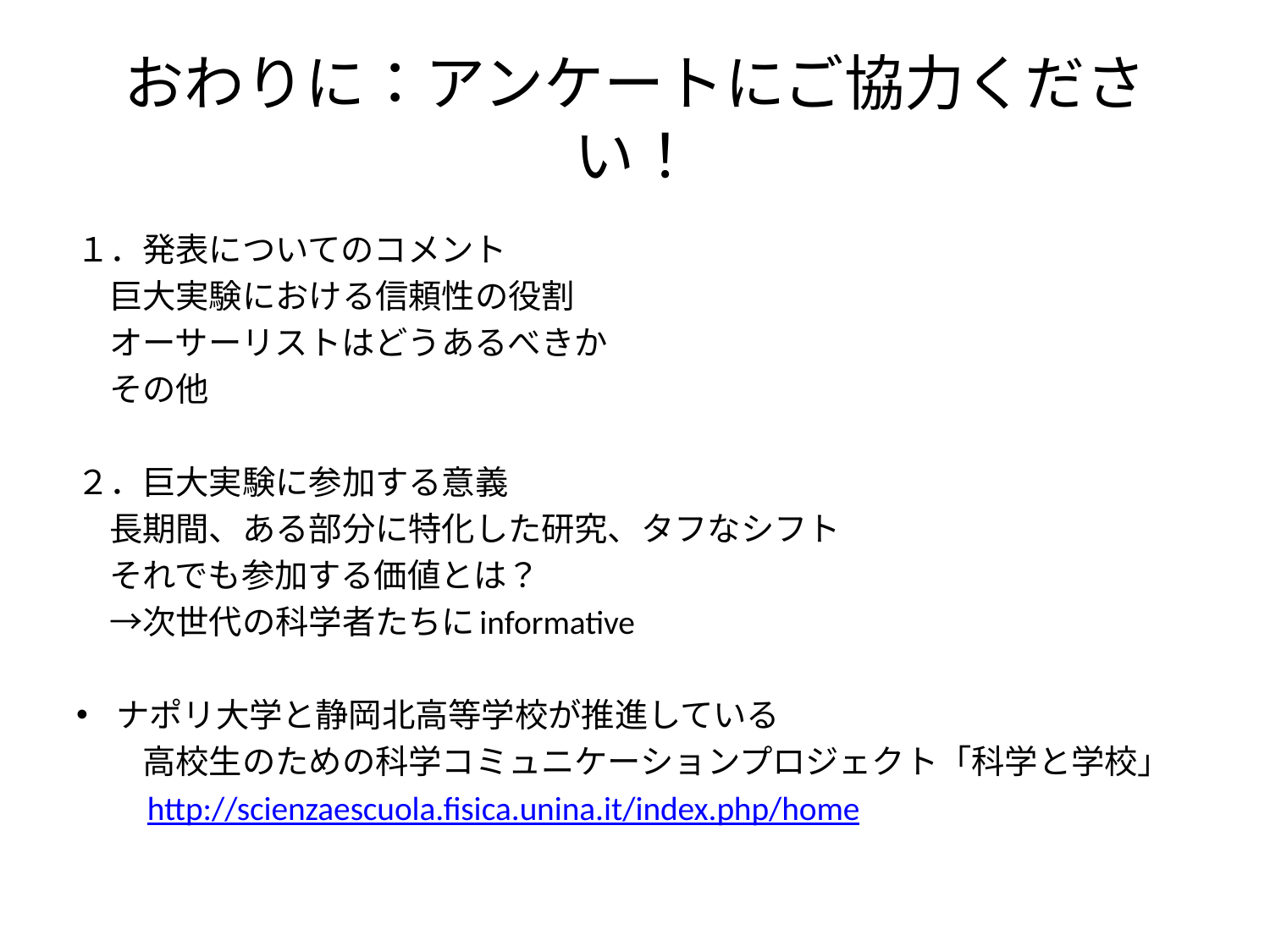

# おわりに：アンケートにご協力ください！
１．発表についてのコメント
　巨大実験における信頼性の役割
　オーサーリストはどうあるべきか
　その他

２．巨大実験に参加する意義
　長期間、ある部分に特化した研究、タフなシフト
　それでも参加する価値とは？
　→次世代の科学者たちにinformative

ナポリ大学と静岡北高等学校が推進している
　　高校生のための科学コミュニケーションプロジェクト「科学と学校」
　　http://scienzaescuola.fisica.unina.it/index.php/home